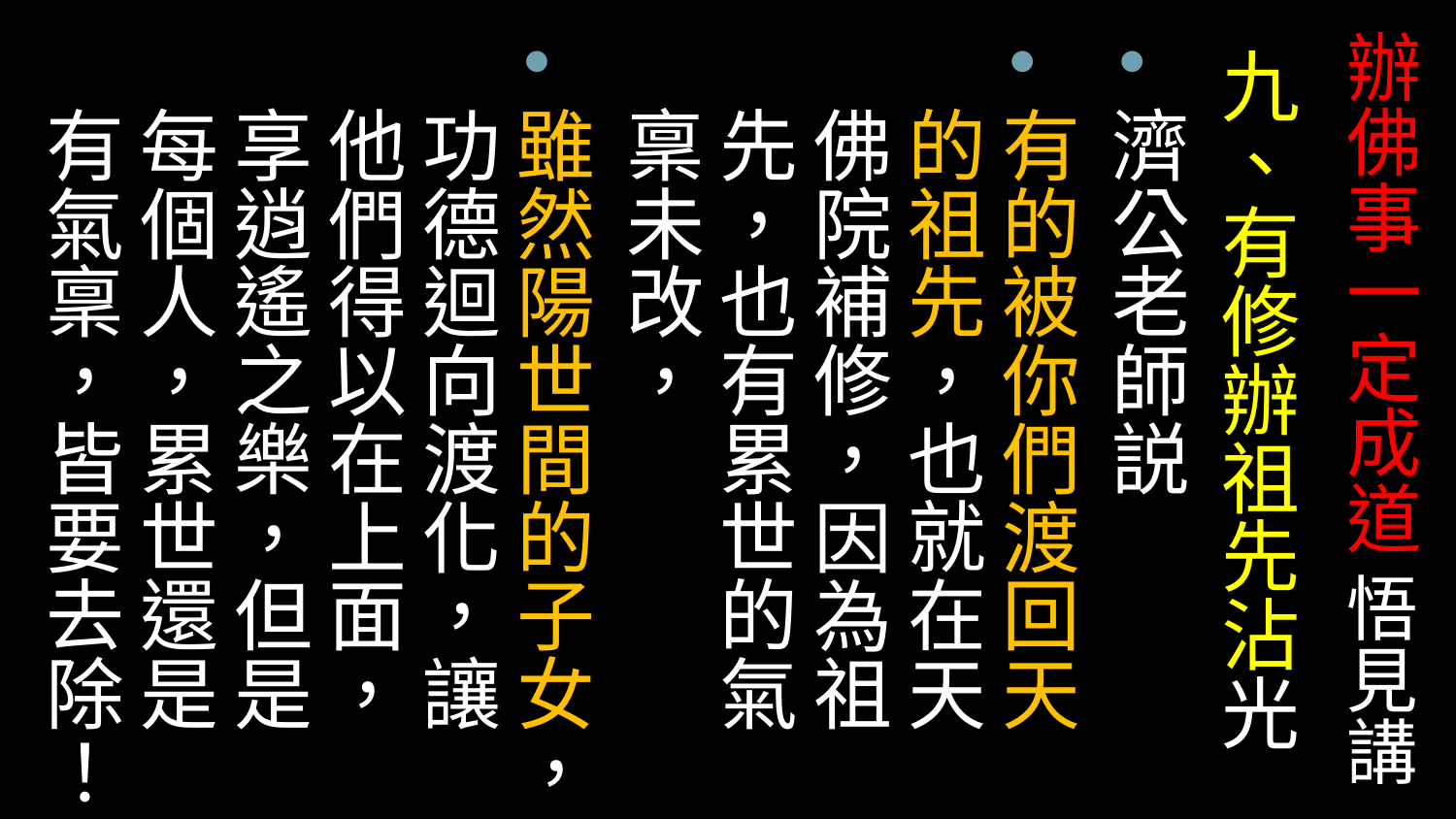

# 辦佛事一定成道 悟見講
九、有修辦祖先沾光
濟公老師説
有的被你們渡回天的祖先，也就在天佛院補修，因為祖先，也有累世的氣稟未改，
雖然陽世間的子女，功德迴向渡化，讓他們得以在上面，享逍遙之樂，但是每個人，累世還是有氣稟，皆要去除！